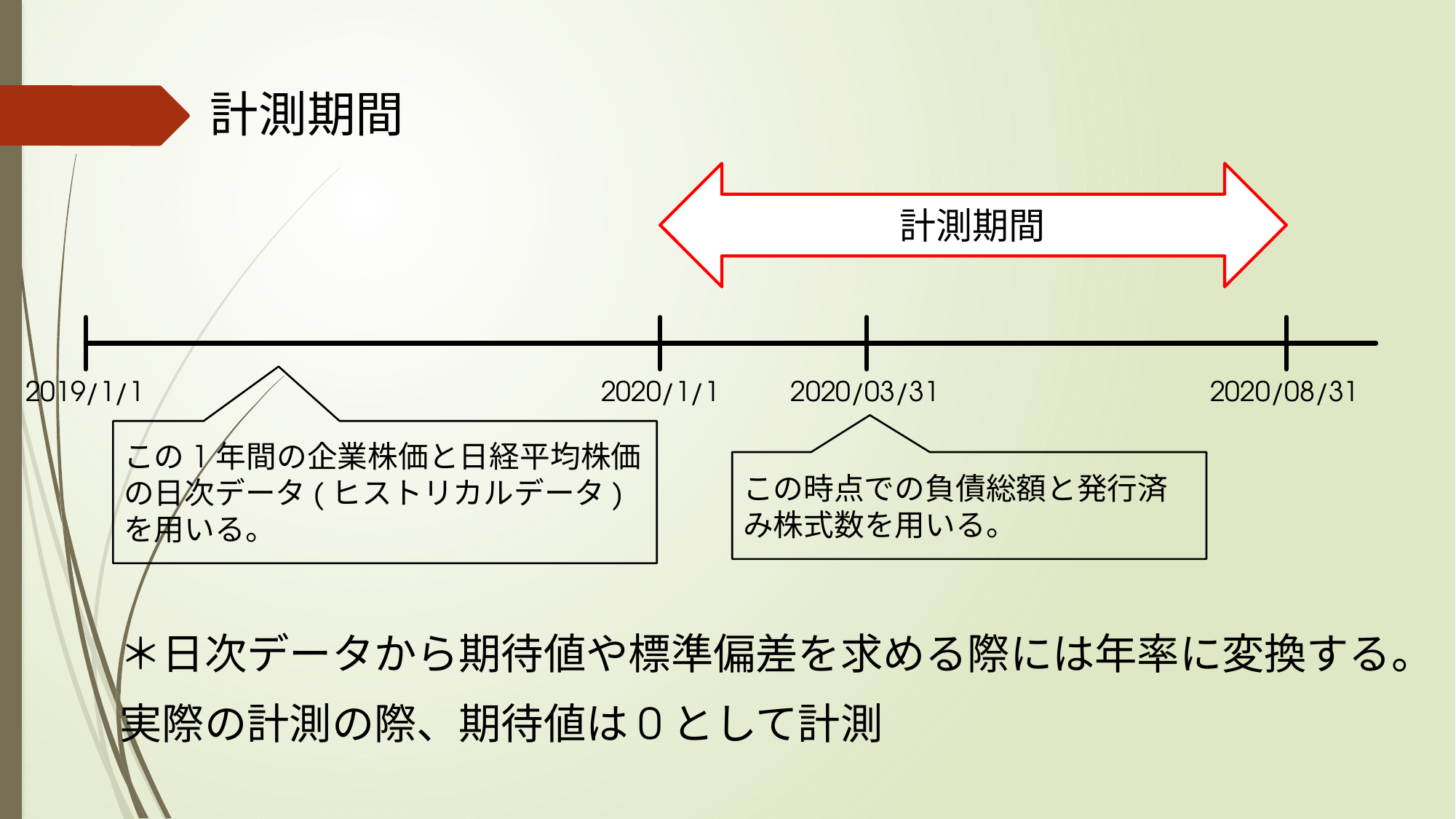

計測期間

計測期間
2019/1/1
2020/1/1
2020/03/31
2020/08/31
この1年間の企業株価と日経平均株価の日次データ(ヒストリカルデータ)を用いる。
この時点での負債総額と発行済み株式数を用いる。
＊日次データから期待値や標準偏差を求める際には年率に変換する。
実際の計測の際、期待値は0として計測